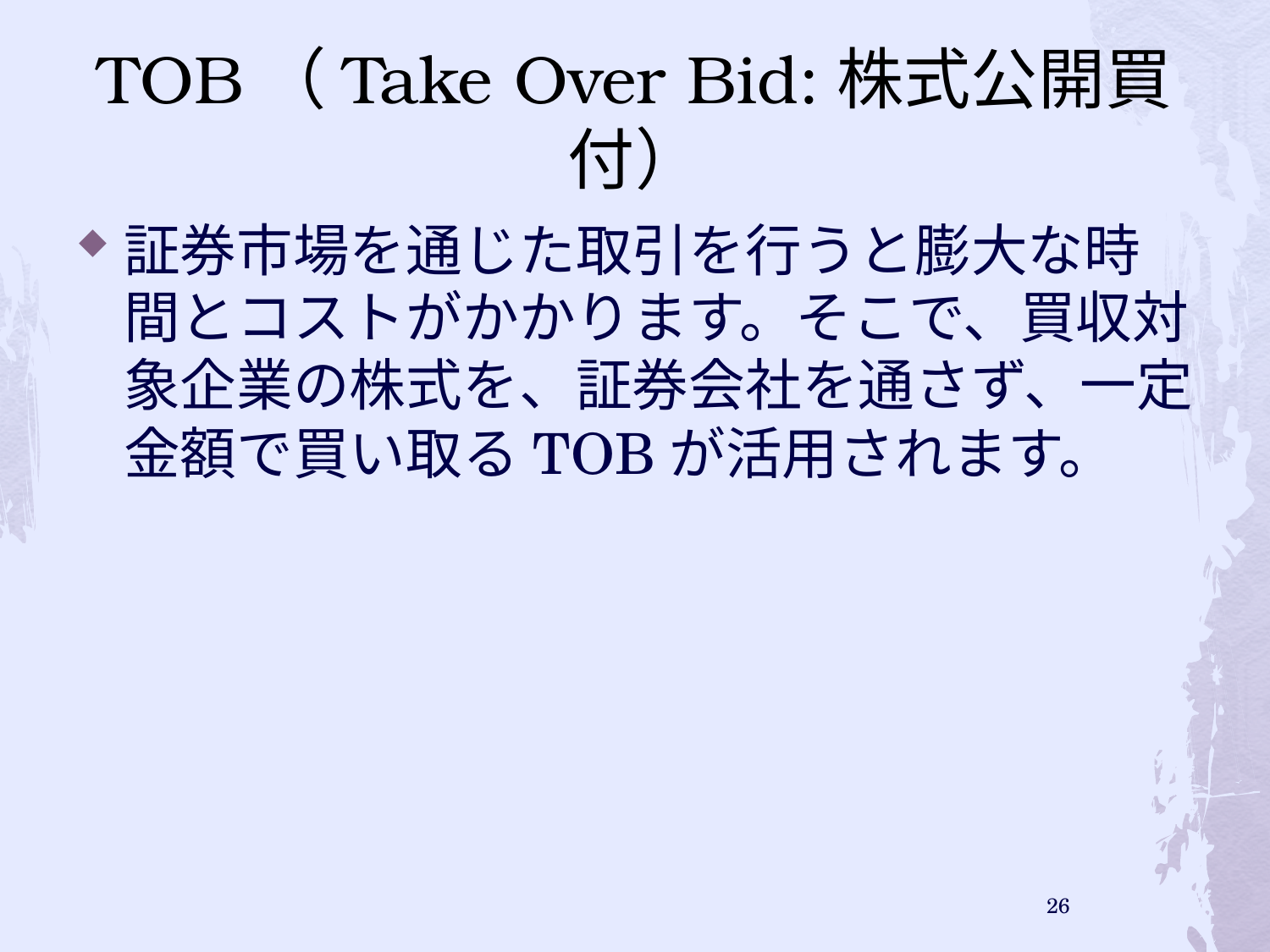

# TOB（Take Over Bid:株式公開買付）
証券市場を通じた取引を行うと膨大な時間とコストがかかります。そこで、買収対象企業の株式を、証券会社を通さず、一定金額で買い取るTOBが活用されます。

26